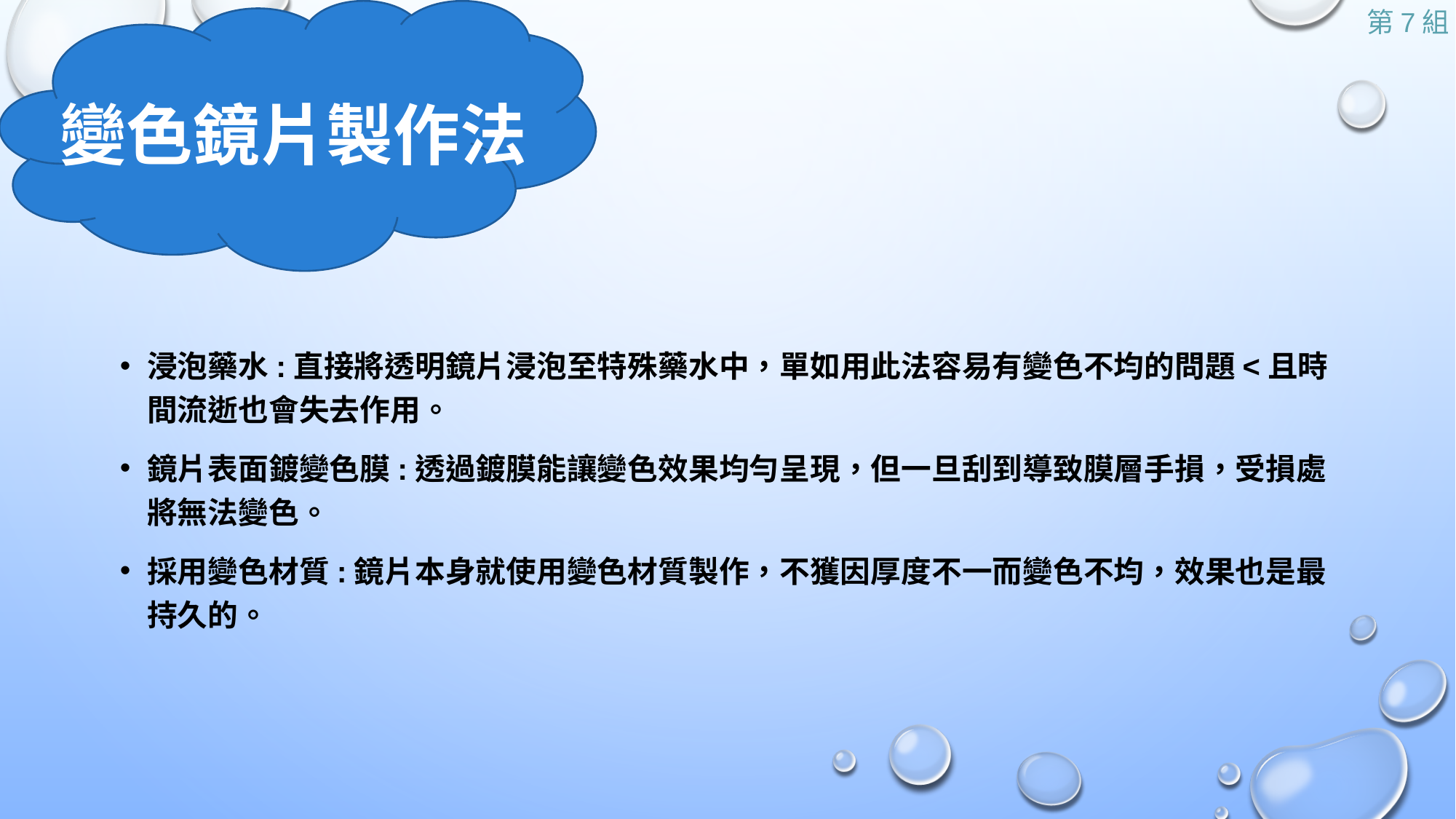

# 變色鏡片製作法

浸泡藥水:直接將透明鏡片浸泡至特殊藥水中，單如用此法容易有變色不均的問題<且時間流逝也會失去作用。
鏡片表面鍍變色膜:透過鍍膜能讓變色效果均勻呈現，但一旦刮到導致膜層手損，受損處將無法變色。
採用變色材質:鏡片本身就使用變色材質製作，不獲因厚度不一而變色不均，效果也是最持久的。